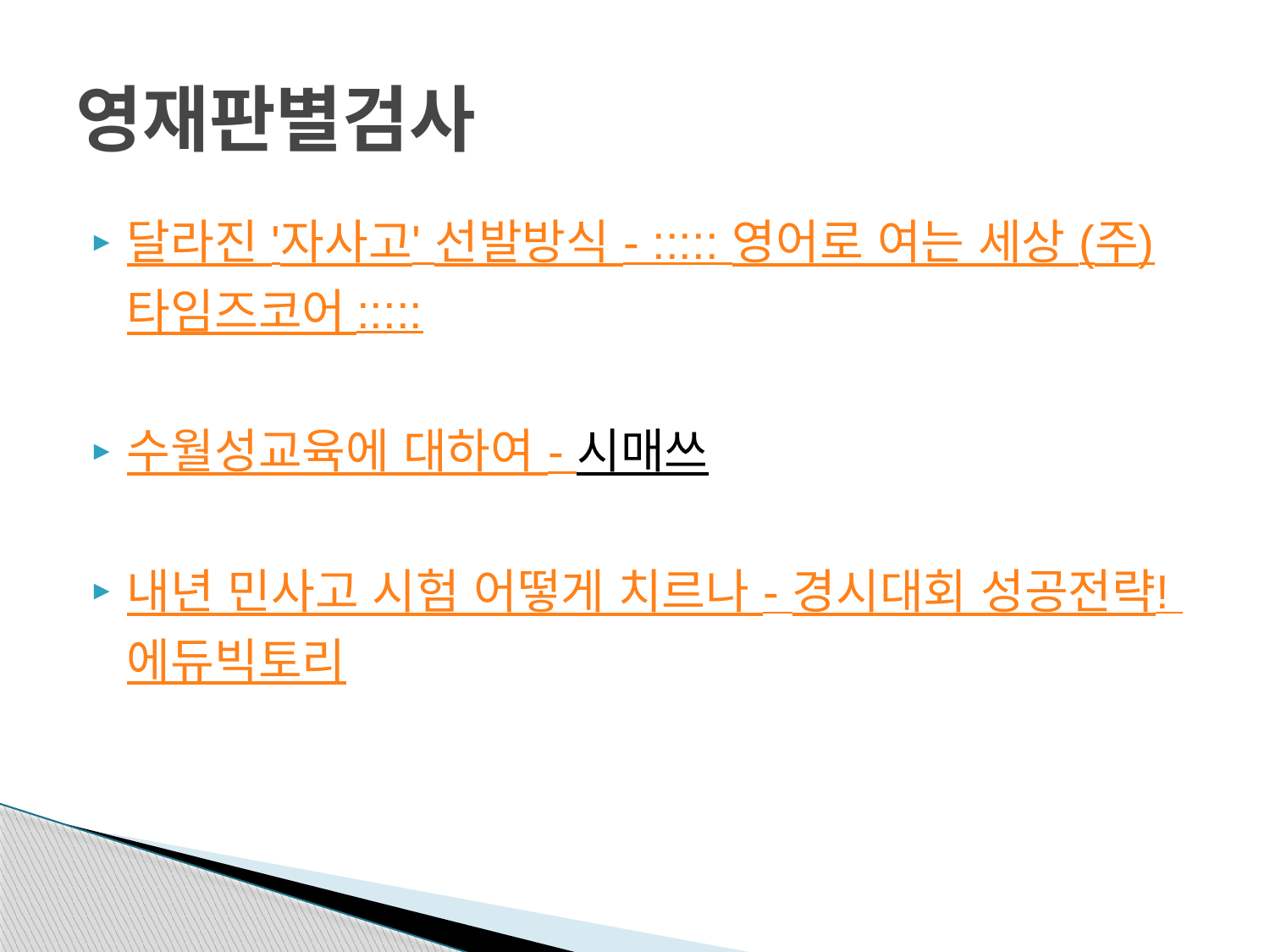

# 영재판별검사
달라진 '자사고' 선발방식 - ::::: 영어로 여는 세상 (주)타임즈코어 :::::

수월성교육에 대하여 - 시매쓰

내년 민사고 시험 어떻게 치르나 - 경시대회 성공전략! 에듀빅토리